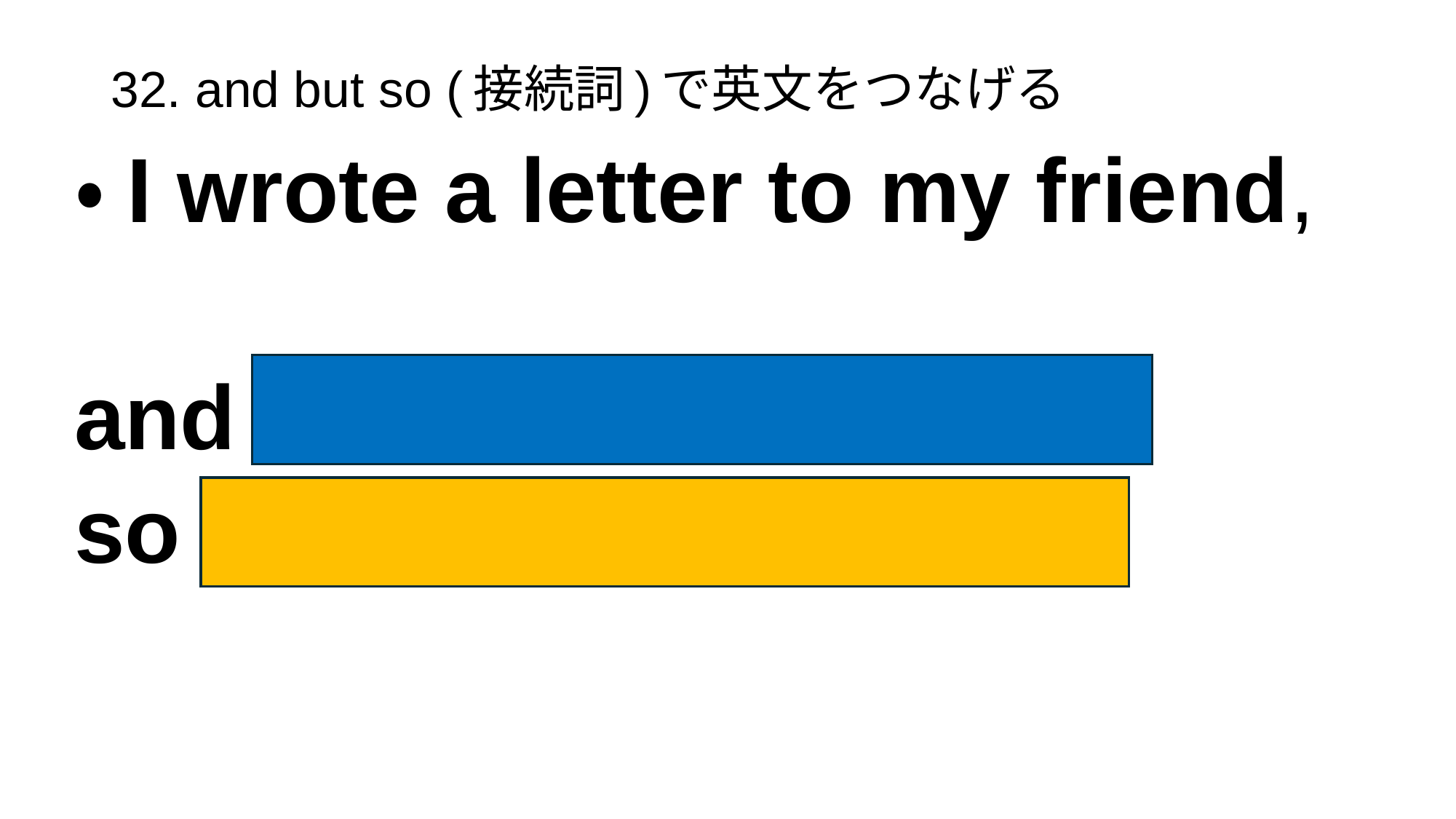

# 32. and but so (接続詞)で英文をつなげる
・I wrote a letter to my friend,

and she lives in Thailand,
so I sometimes miss her.